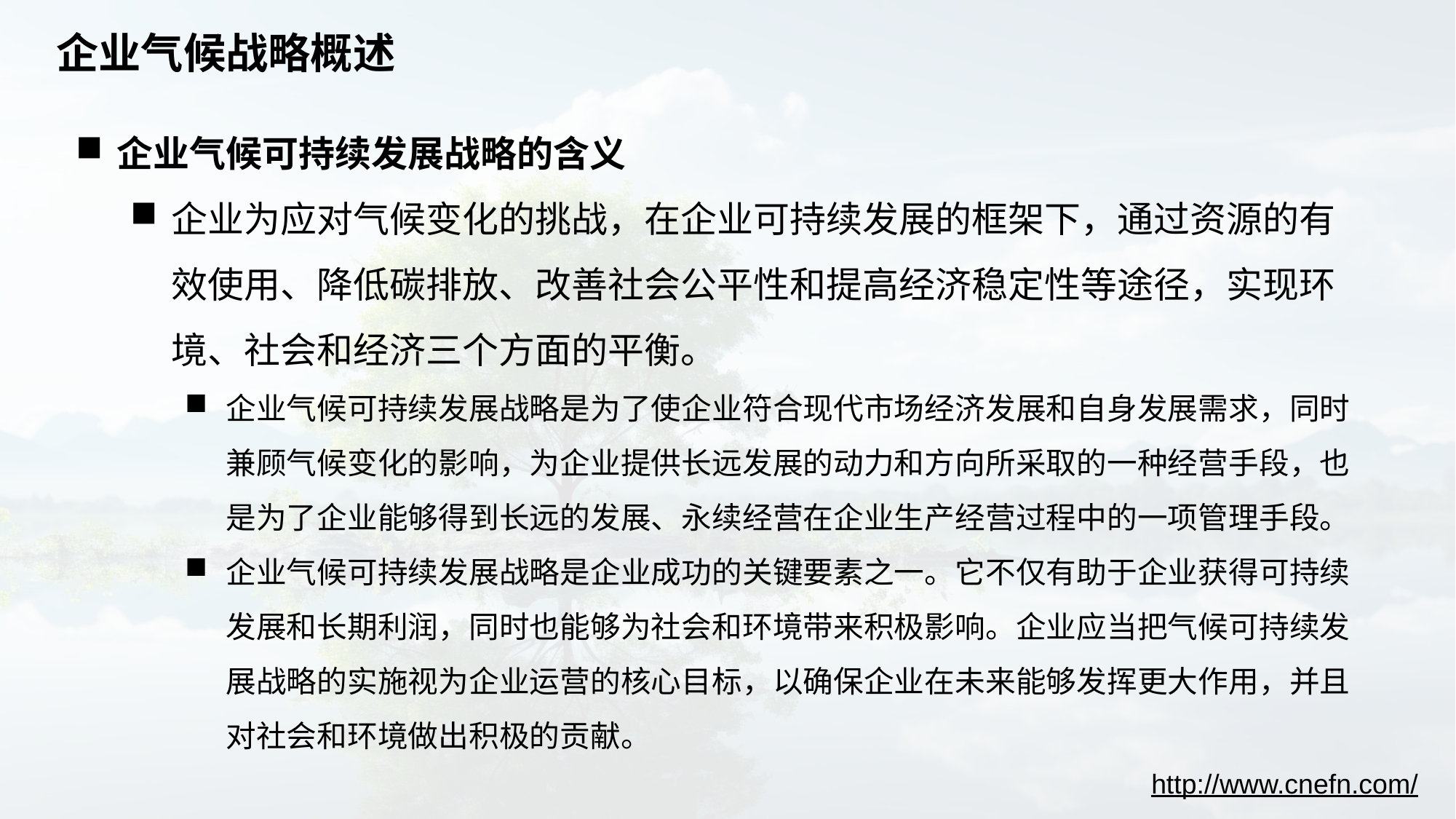

# 企业气候战略概述
企业气候可持续发展战略的含义
企业为应对气候变化的挑战，在企业可持续发展的框架下，通过资源的有效使用、降低碳排放、改善社会公平性和提高经济稳定性等途径，实现环境、社会和经济三个方面的平衡。
企业气候可持续发展战略是为了使企业符合现代市场经济发展和自身发展需求，同时兼顾气候变化的影响，为企业提供长远发展的动力和方向所采取的一种经营手段，也是为了企业能够得到长远的发展、永续经营在企业生产经营过程中的一项管理手段。
企业气候可持续发展战略是企业成功的关键要素之一。它不仅有助于企业获得可持续发展和长期利润，同时也能够为社会和环境带来积极影响。企业应当把气候可持续发展战略的实施视为企业运营的核心目标，以确保企业在未来能够发挥更大作用，并且对社会和环境做出积极的贡献。